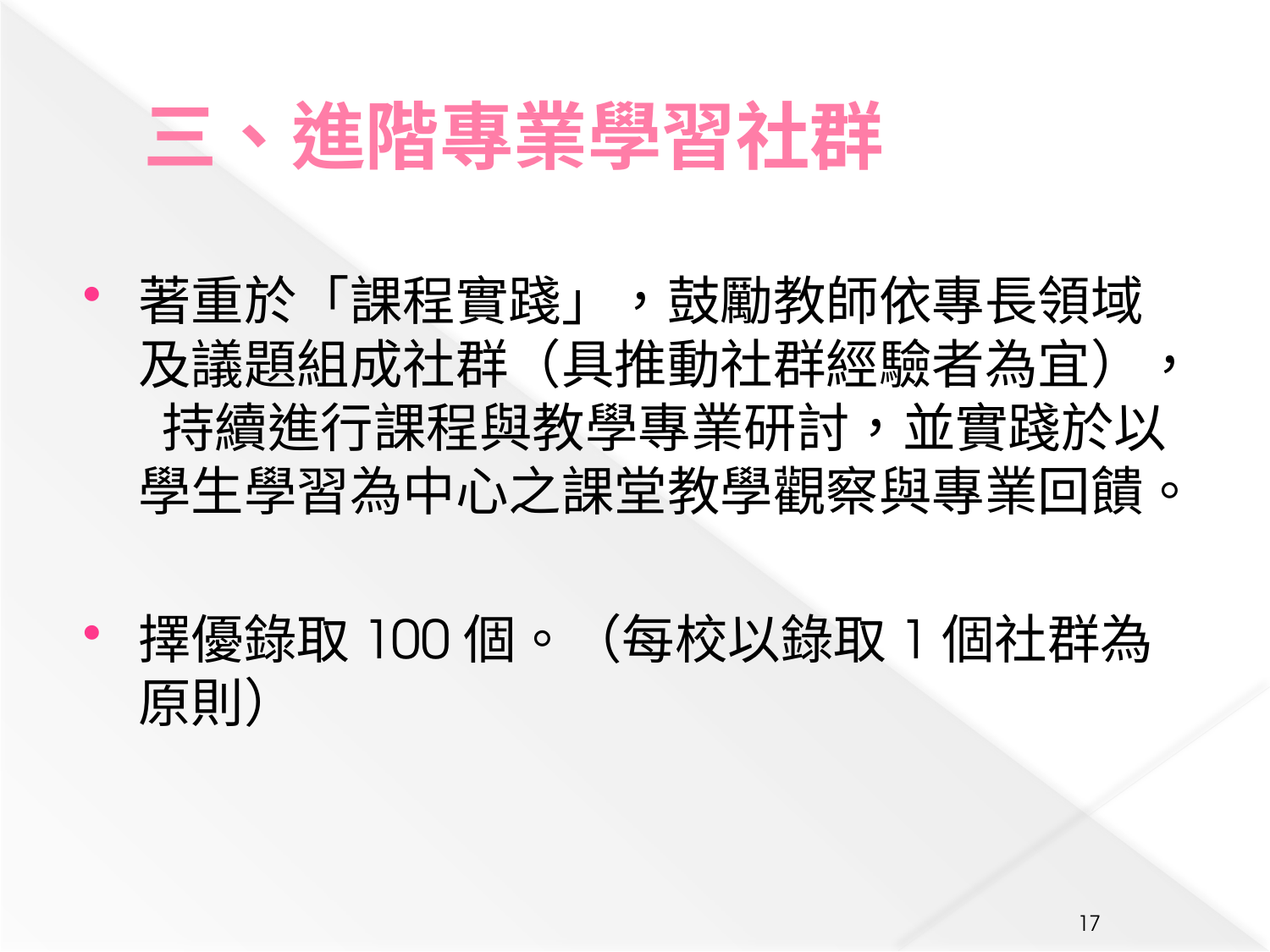

# 三、進階專業學習社群
著重於「課程實踐」，鼓勵教師依專長領域及議題組成社群（具推動社群經驗者為宜），  持續進行課程與教學專業研討，並實踐於以學生學習為中心之課堂教學觀察與專業回饋。

擇優錄取100個。（每校以錄取1個社群為原則）
17